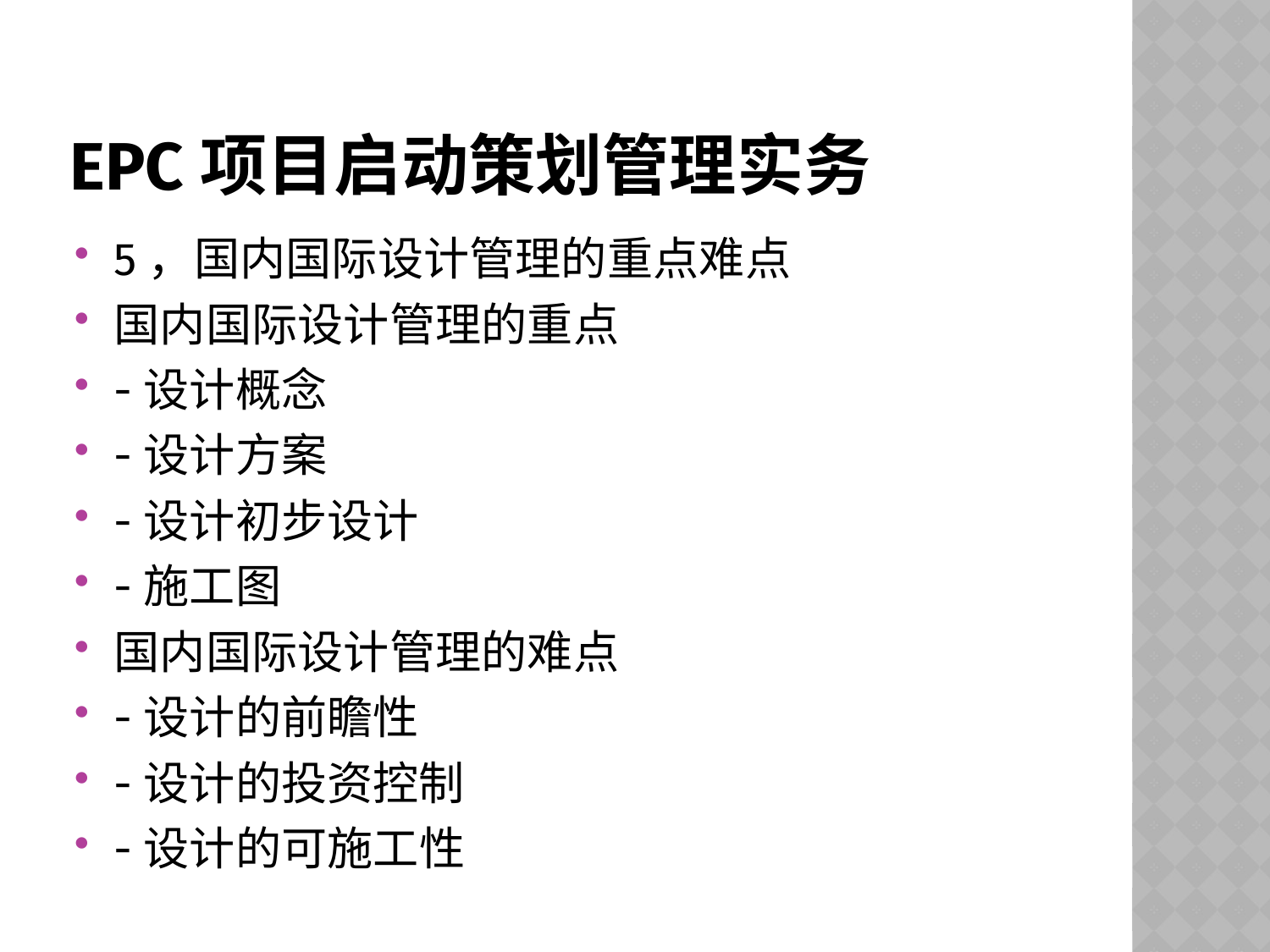

# EPC项目启动策划管理实务
5，国内国际设计管理的重点难点
国内国际设计管理的重点
-设计概念
-设计方案
-设计初步设计
-施工图
国内国际设计管理的难点
-设计的前瞻性
-设计的投资控制
-设计的可施工性